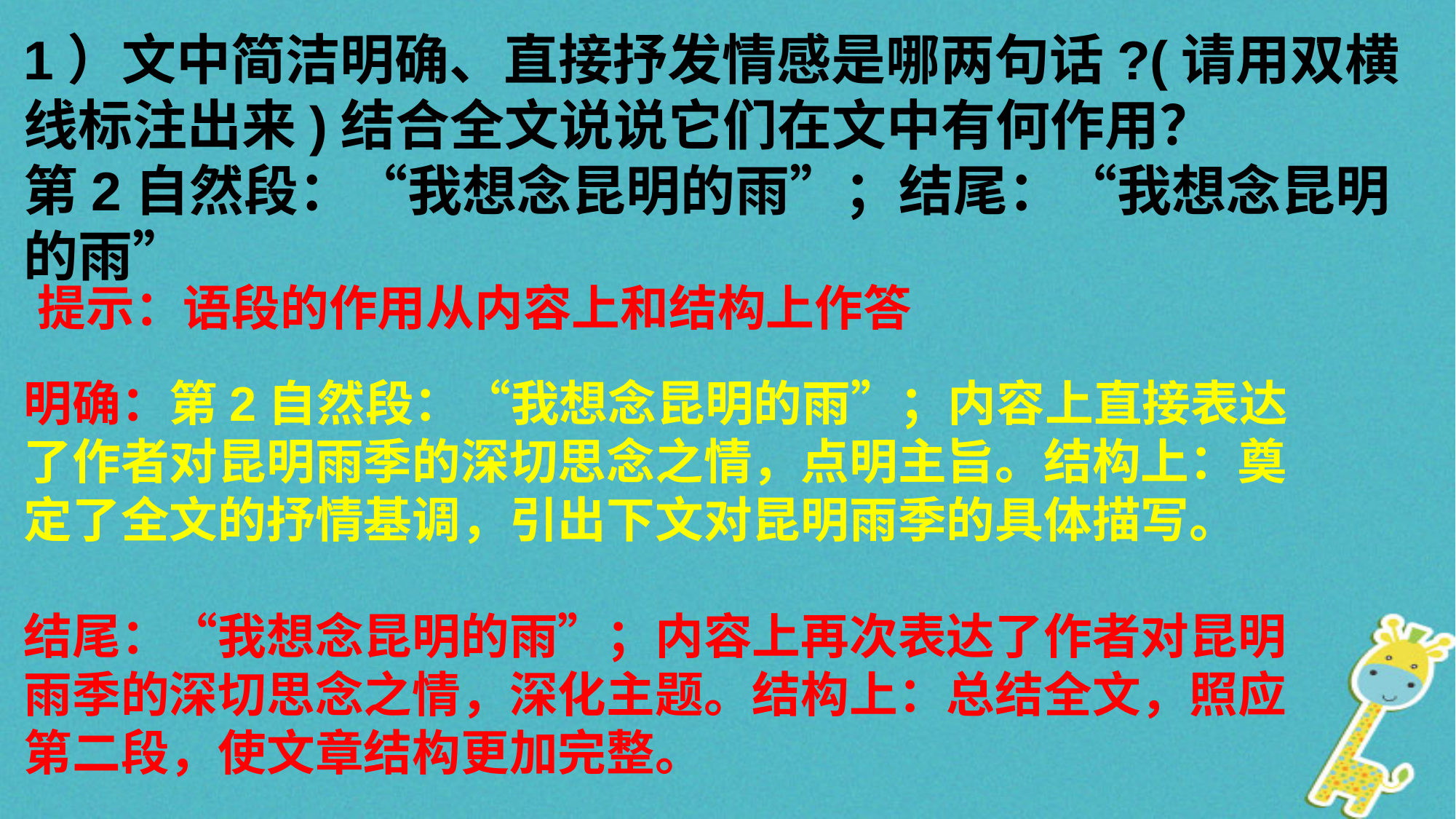

1）文中简洁明确、直接抒发情感是哪两句话?(请用双横线标注出来)结合全文说说它们在文中有何作用？
第2自然段：“我想念昆明的雨”；结尾：“我想念昆明的雨”

提示：语段的作用从内容上和结构上作答
明确：第2自然段：“我想念昆明的雨”；内容上直接表达了作者对昆明雨季的深切思念之情，点明主旨。结构上：奠定了全文的抒情基调，引出下文对昆明雨季的具体描写。

结尾：“我想念昆明的雨”；内容上再次表达了作者对昆明雨季的深切思念之情，深化主题。结构上：总结全文，照应第二段，使文章结构更加完整。